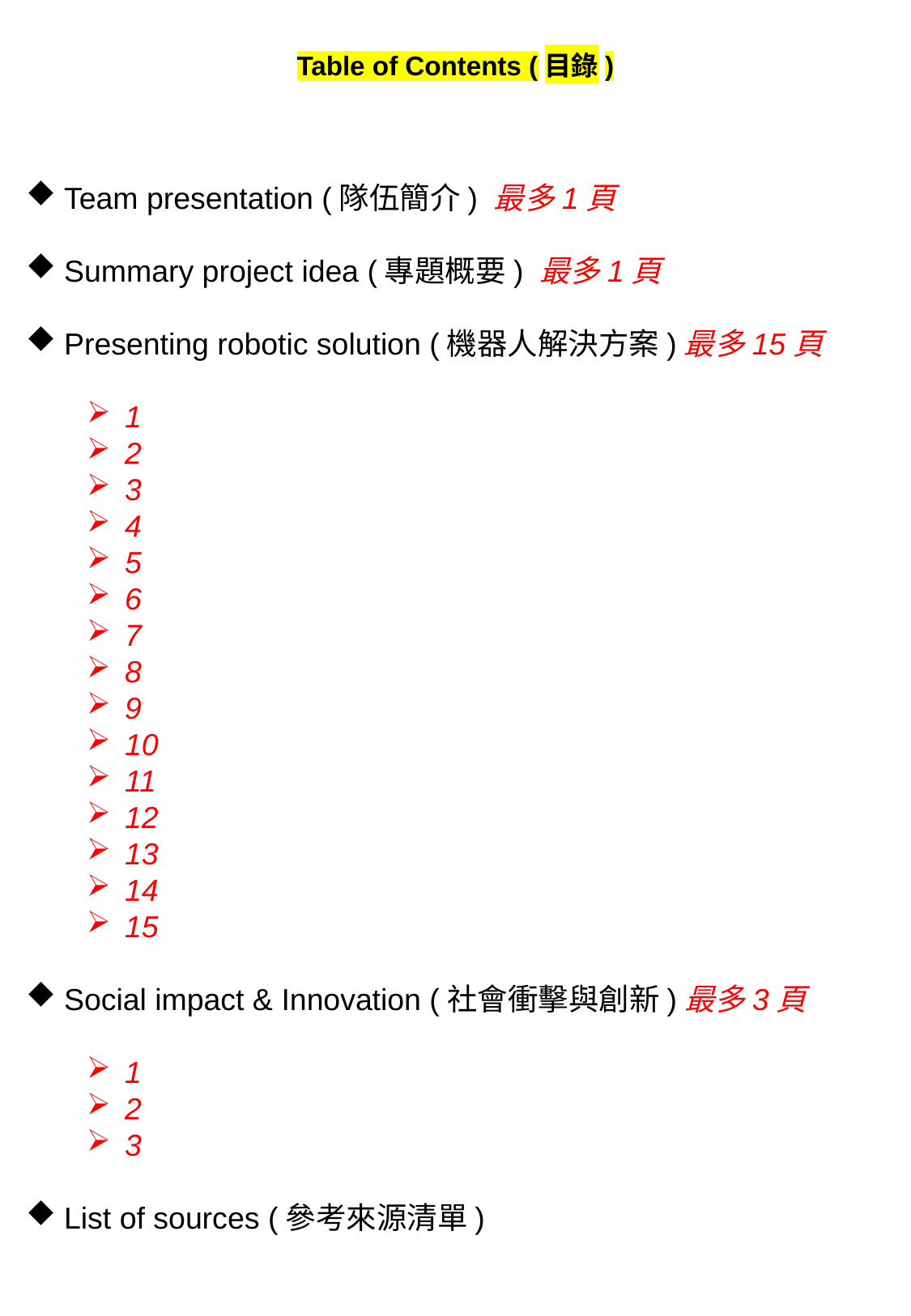

# Table of Contents (目錄)
Team presentation (隊伍簡介) 最多1頁

Summary project idea (專題概要) 最多1頁

Presenting robotic solution (機器人解決方案)最多15頁

1
2
3
4
5
6
7
8
9
10
11
12
13
14
15

Social impact & Innovation (社會衝擊與創新)最多3頁

1
2
3

List of sources (參考來源清單)